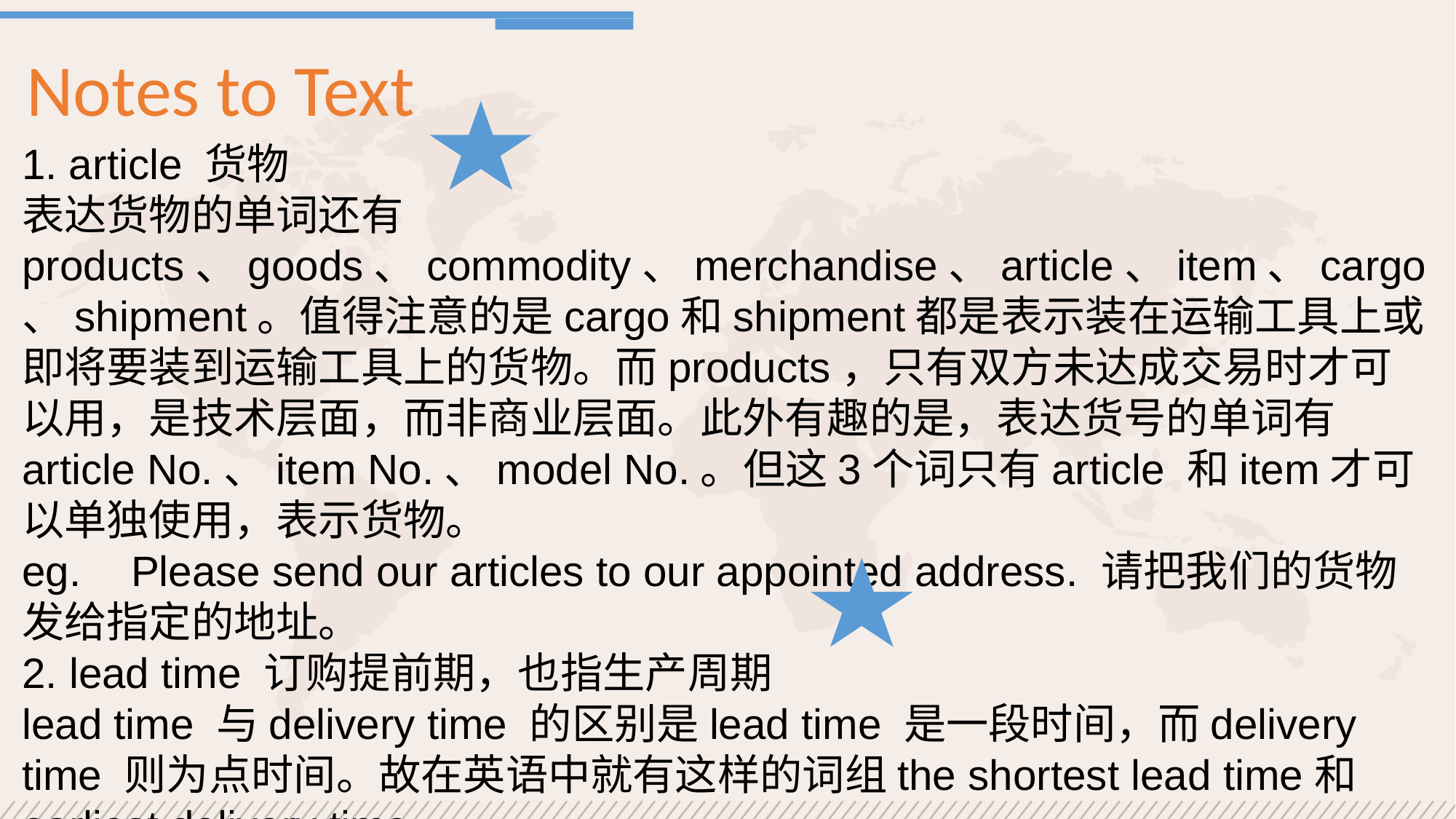

Notes to Text

1. article 货物
表达货物的单词还有products、goods、commodity、merchandise、article、item、cargo、shipment。值得注意的是cargo和shipment都是表示装在运输工具上或即将要装到运输工具上的货物。而products，只有双方未达成交易时才可以用，是技术层面，而非商业层面。此外有趣的是，表达货号的单词有 article No.、item No.、model No.。但这3个词只有article 和item才可以单独使用，表示货物。
eg.	Please send our articles to our appointed address. 请把我们的货物发给指定的地址。
2. lead time 订购提前期，也指生产周期
lead time 与delivery time 的区别是lead time 是一段时间，而delivery time 则为点时间。故在英语中就有这样的词组the shortest lead time和 earliest delivery time。